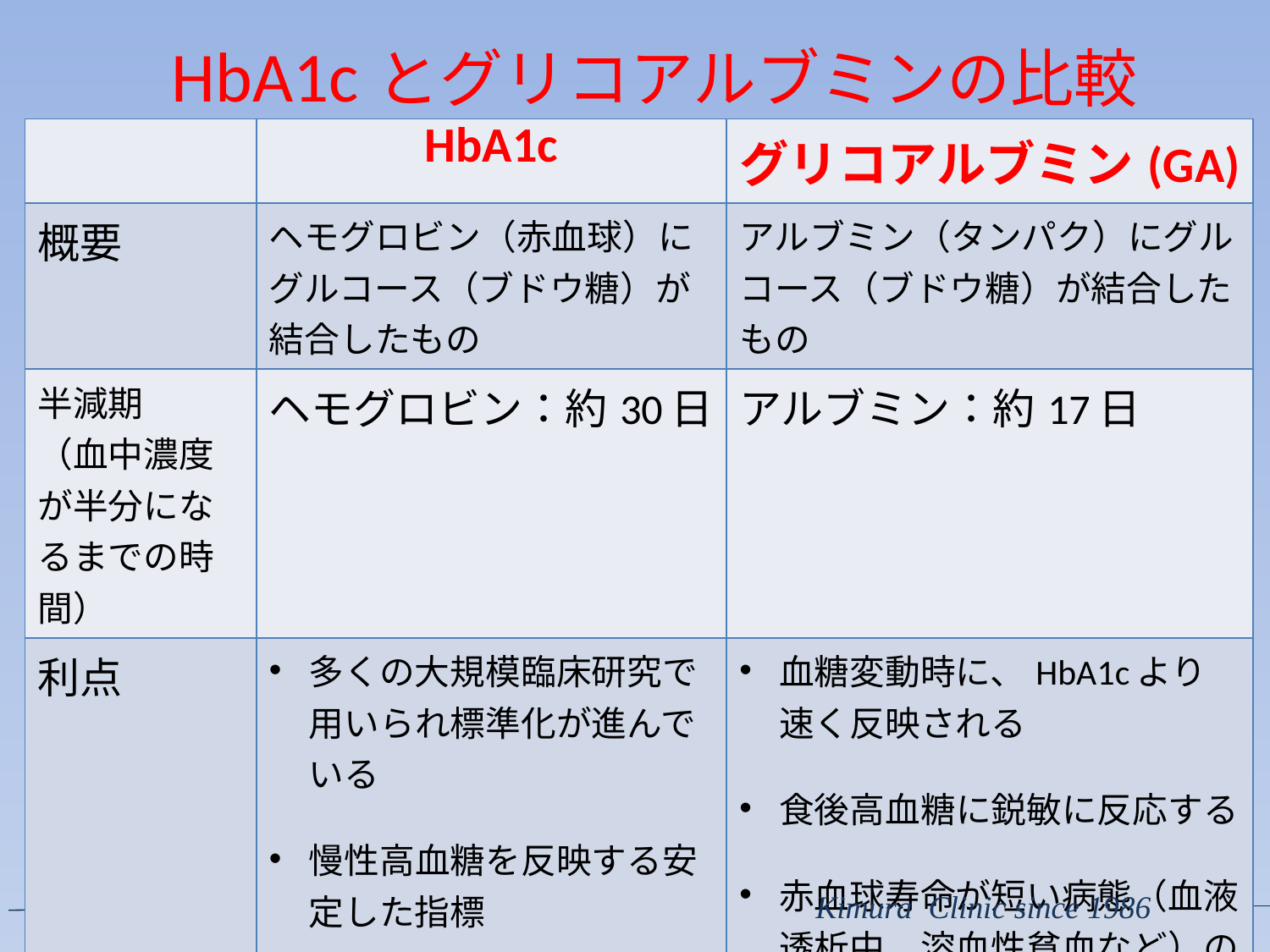

# HbA1cとグリコアルブミンの比較
|  | HbA1c | グリコアルブミン(GA) |
| --- | --- | --- |
| 概要 | ヘモグロビン（赤血球）にグルコース（ブドウ糖）が結合したもの | アルブミン（タンパク）にグルコース（ブドウ糖）が結合したもの |
| 半減期 （血中濃度が半分になるまでの時間） | ヘモグロビン：約30日 | アルブミン：約17日 |
| 利点 | 多くの大規模臨床研究で用いられ標準化が進んでいる 慢性高血糖を反映する安定した指標 | 血糖変動時に、HbA1cより速く反映される 食後高血糖に鋭敏に反応する 赤血球寿命が短い病態（血液透析中、溶血性貧血など）の血糖指標として利用できる |
Kimura  Clinic since 1986